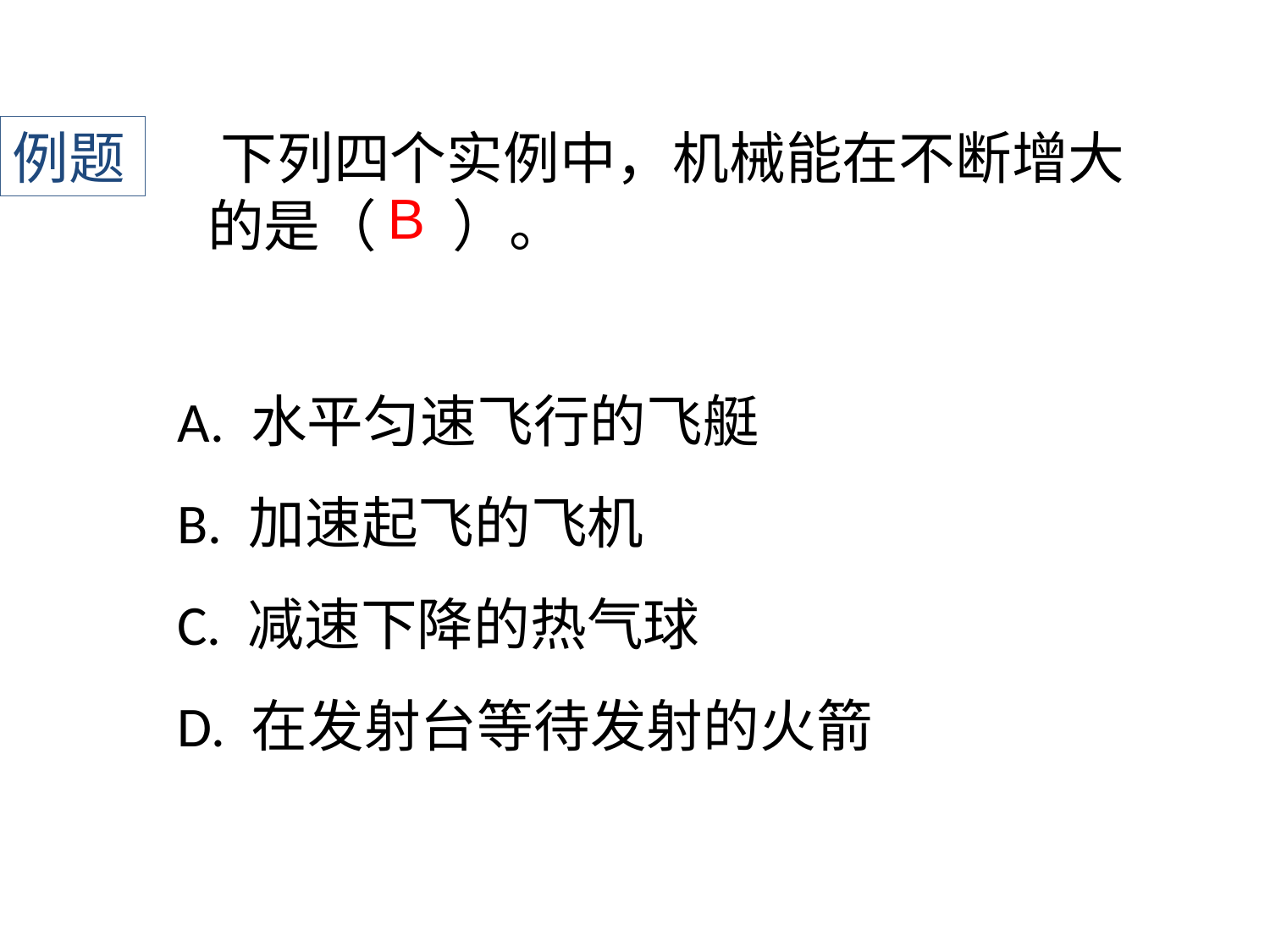

例题
﻿下列四个实例中，机械能在不断增大的是（      ）。
B
﻿A. 水平匀速飞行的飞艇
B. 加速起飞的飞机
C. 减速下降的热气球
D. 在发射台等待发射的火箭